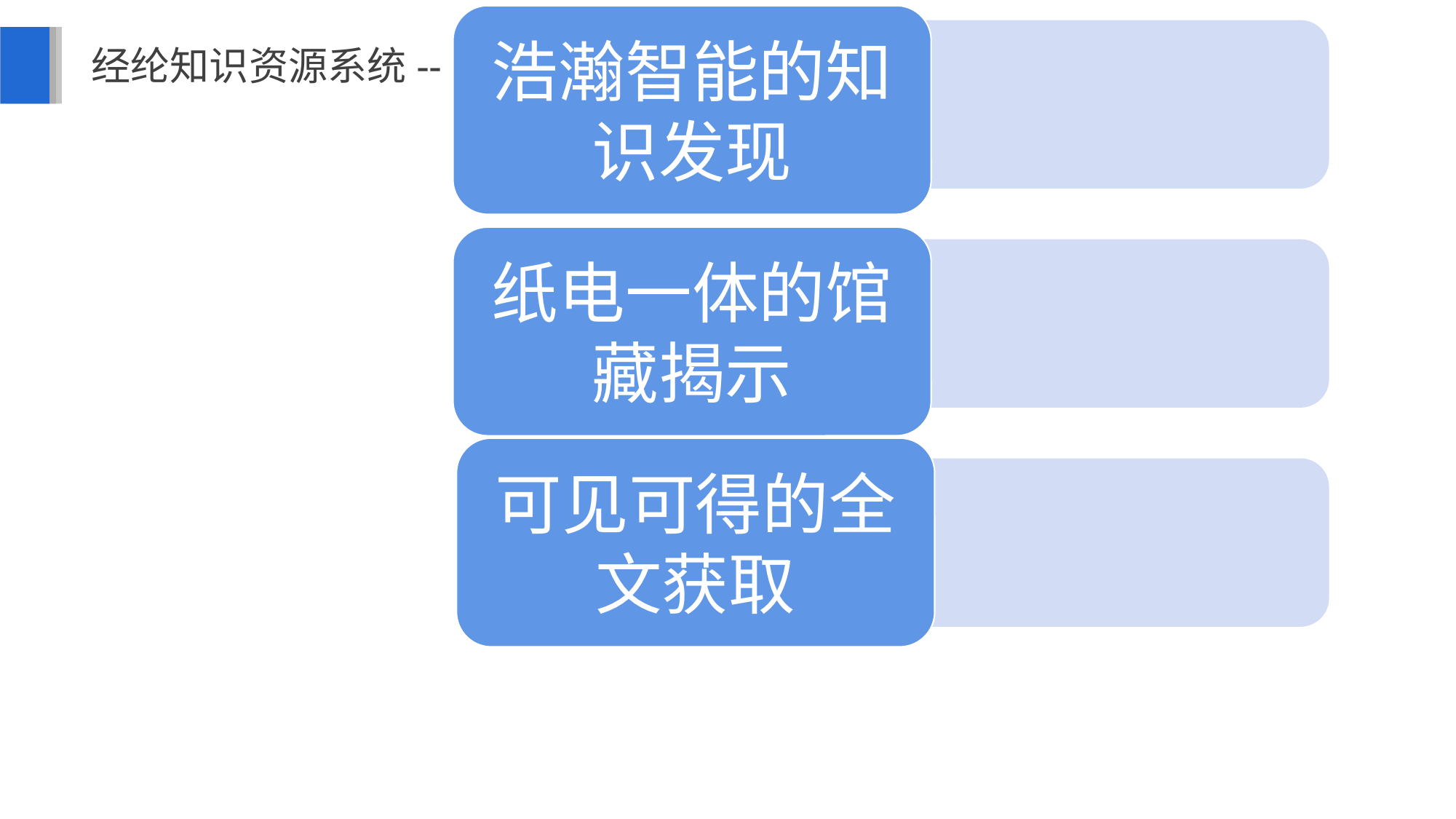

经纶知识资源系统--平台价值

浩瀚智能的知识发现

纸电一体的馆藏揭示

可见可得的全文获取